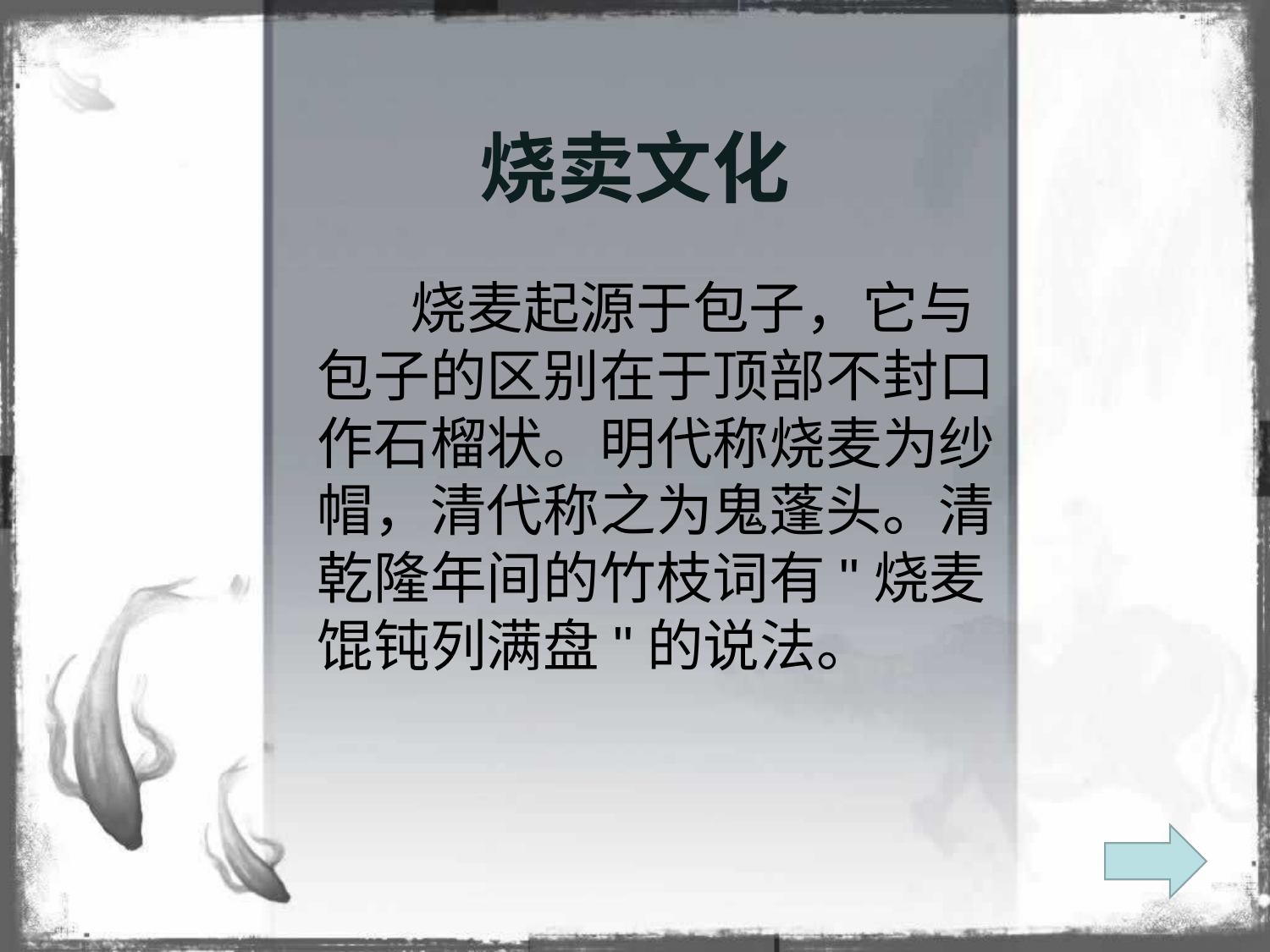

# 烧卖文化
          烧麦起源于包子，它与包子的区别在于顶部不封口作石榴状。明代称烧麦为纱帽，清代称之为鬼蓬头。清乾隆年间的竹枝词有"烧麦馄钝列满盘"的说法。